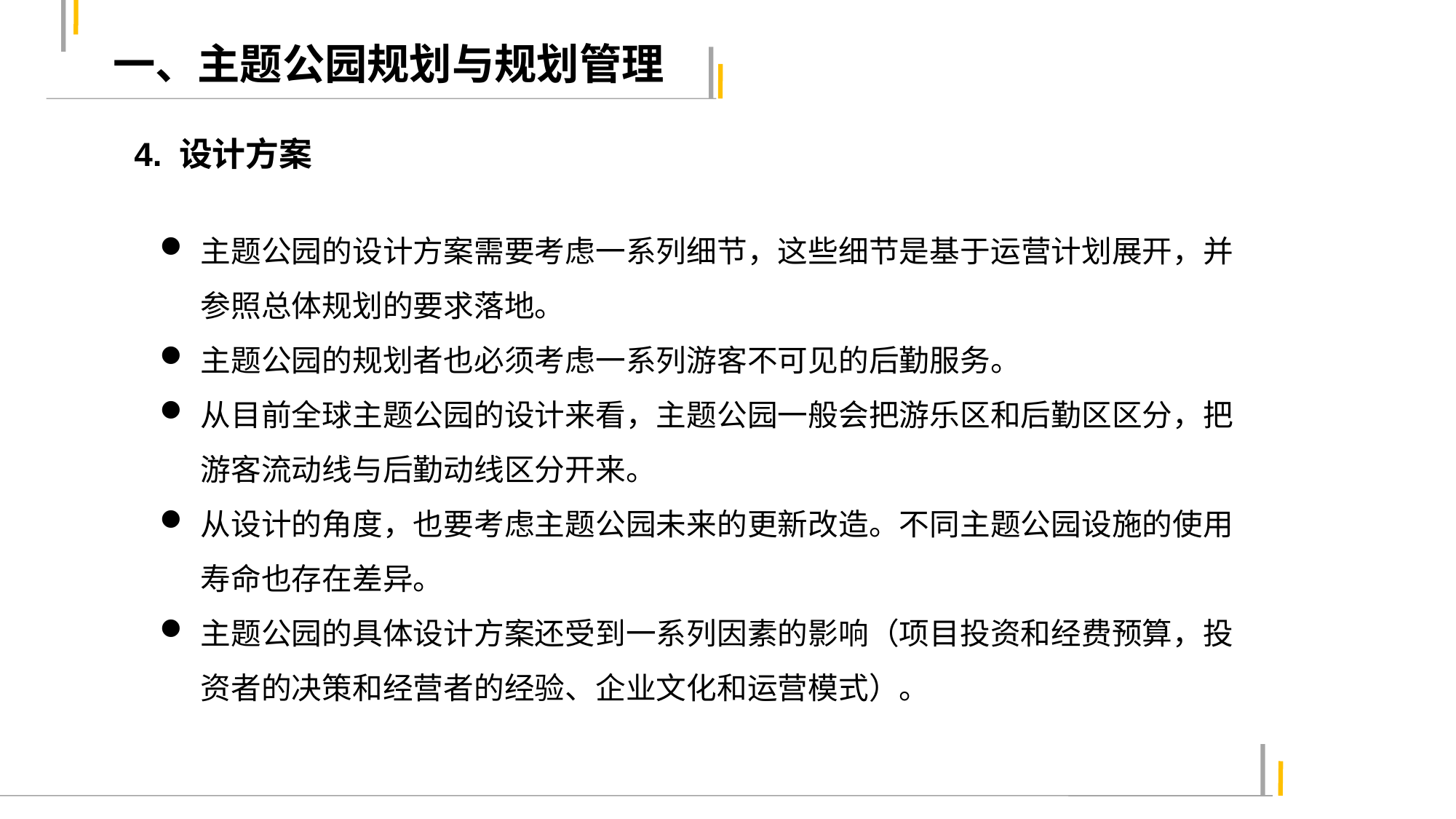

一、主题公园规划与规划管理

4. 设计方案
主题公园的设计方案需要考虑一系列细节，这些细节是基于运营计划展开，并参照总体规划的要求落地。
主题公园的规划者也必须考虑一系列游客不可见的后勤服务。
从目前全球主题公园的设计来看，主题公园一般会把游乐区和后勤区区分，把游客流动线与后勤动线区分开来。
从设计的角度，也要考虑主题公园未来的更新改造。不同主题公园设施的使用寿命也存在差异。
主题公园的具体设计方案还受到一系列因素的影响（项目投资和经费预算，投资者的决策和经营者的经验、企业文化和运营模式）。